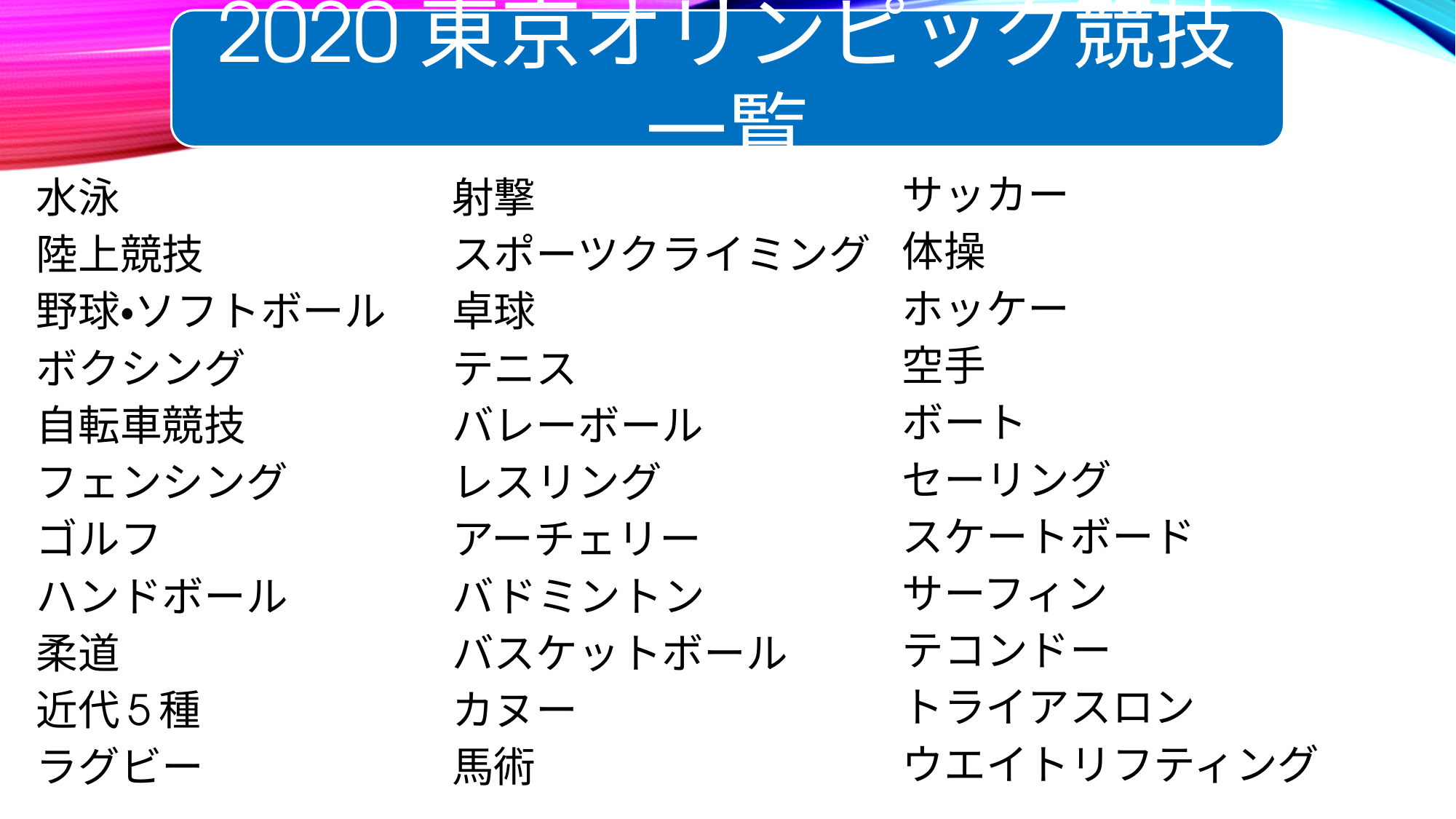

2020東京オリンピック競技一覧
サッカー
体操
ホッケー
空手
ボート
セーリング
スケートボード
サーフィン
テコンドー
トライアスロン
ウエイトリフティング
水泳
陸上競技
野球・ソフトボール
ボクシング
自転車競技
フェンシング
ゴルフ
ハンドボール
柔道
近代5種
ラグビー

射撃
スポーツクライミング
卓球
テニス
バレーボール
レスリング
アーチェリー
バドミントン
バスケットボール
カヌー
馬術